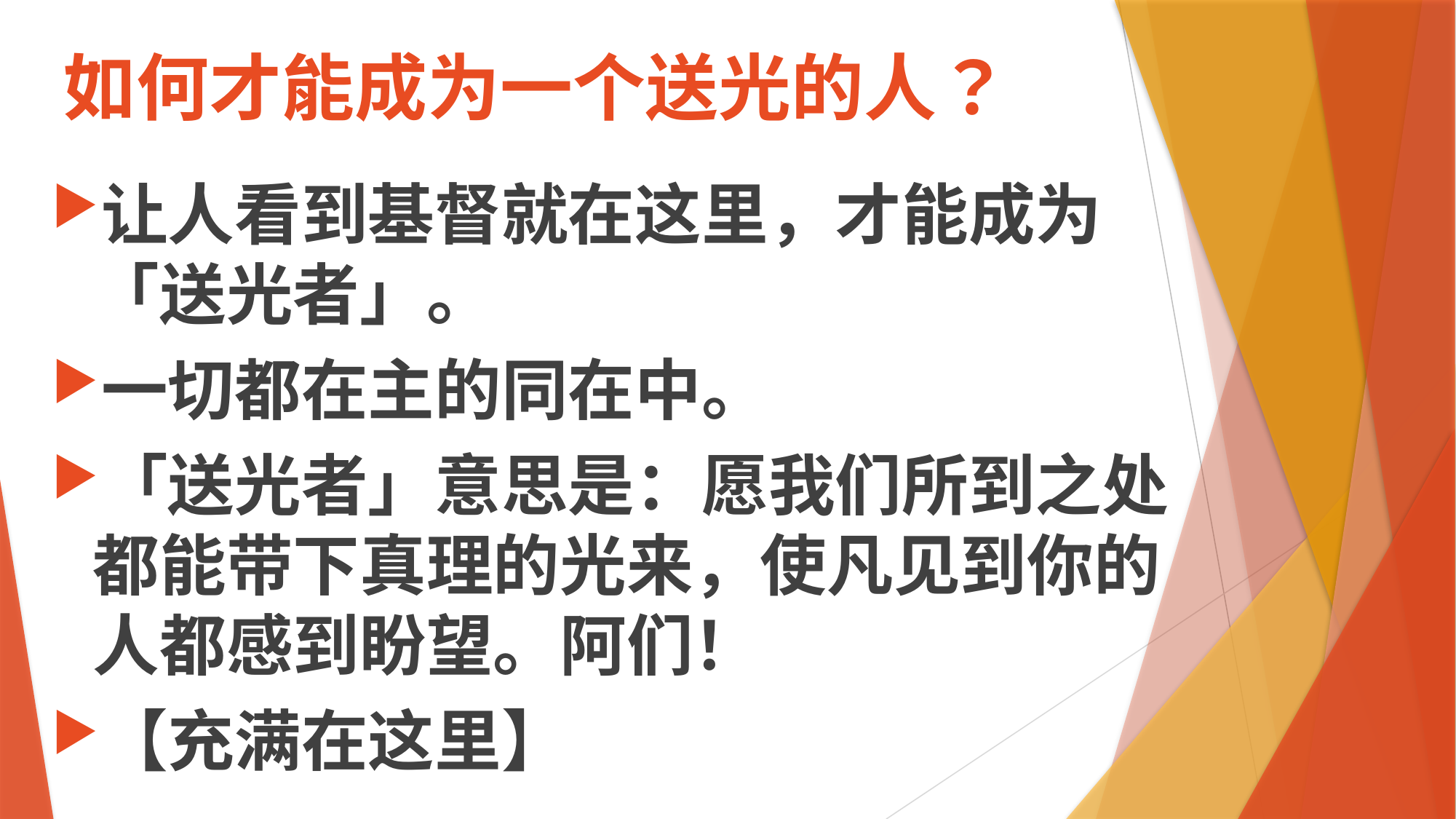

# 如何才能成为一个送光的人？
让人看到基督就在这里，才能成为「送光者」。
一切都在主的同在中。
「送光者」意思是：愿我们所到之处都能带下真理的光来，使凡见到你的人都感到盼望。阿们！
【充满在这里】